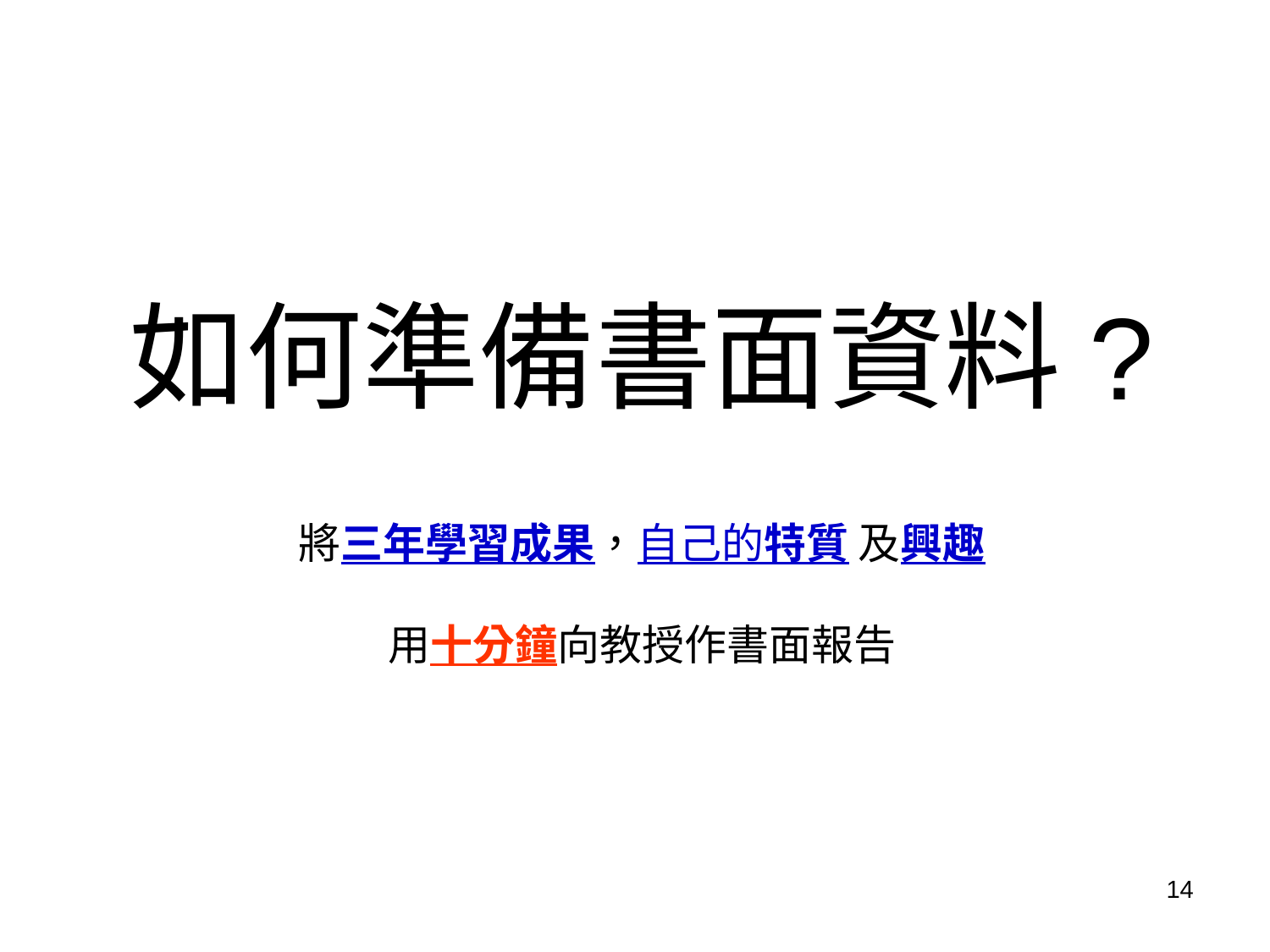

# 如何準備書面資料? 將三年學習成果，自己的特質 及興趣 用十分鐘向教授作書面報告
14